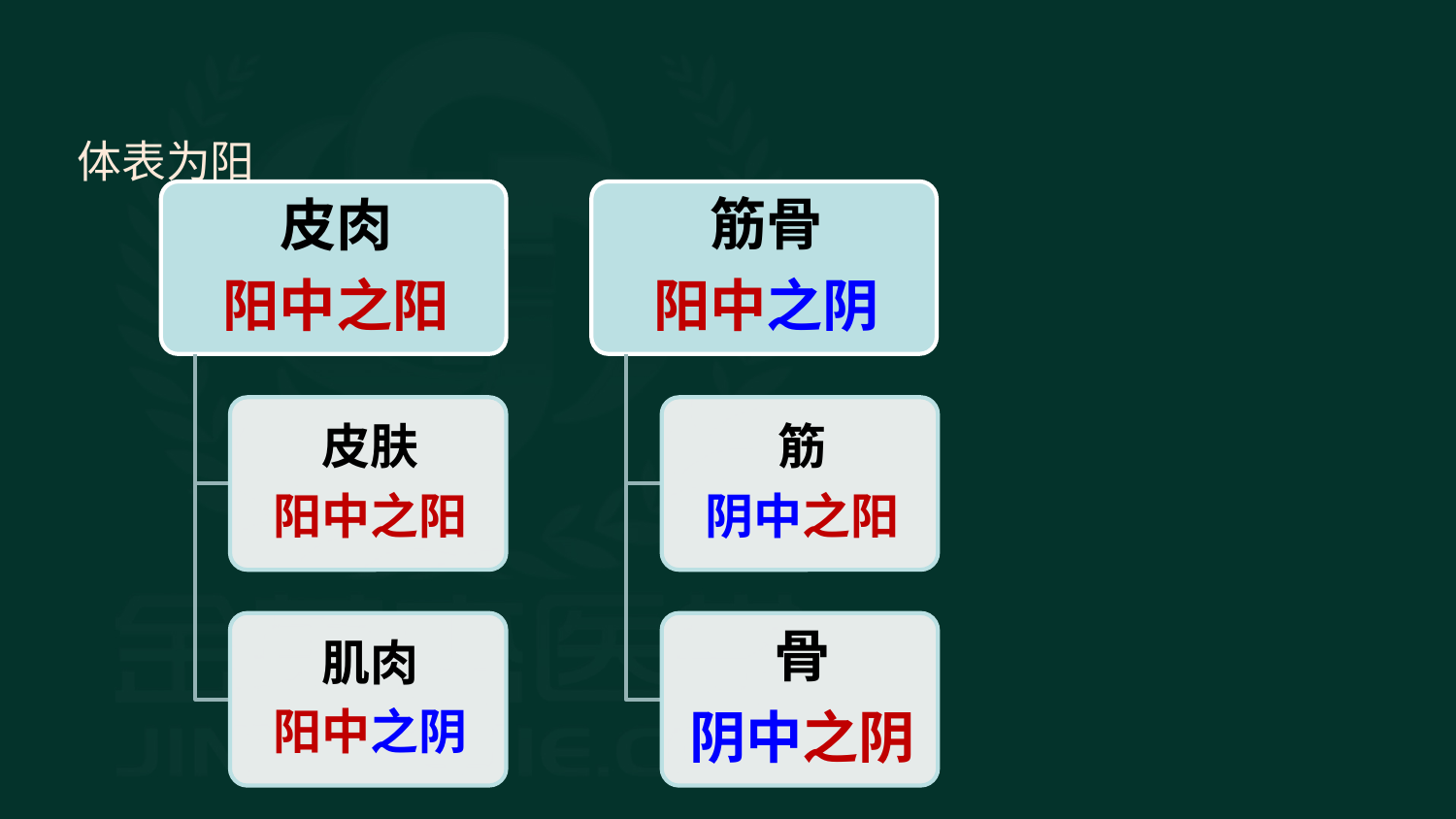

体表为阳

皮肉
阳中之阳
皮肤
阳中之阳
肌肉
阳中之阴
筋骨
阳中之阴
筋
阴中之阳
骨
阴中之阴